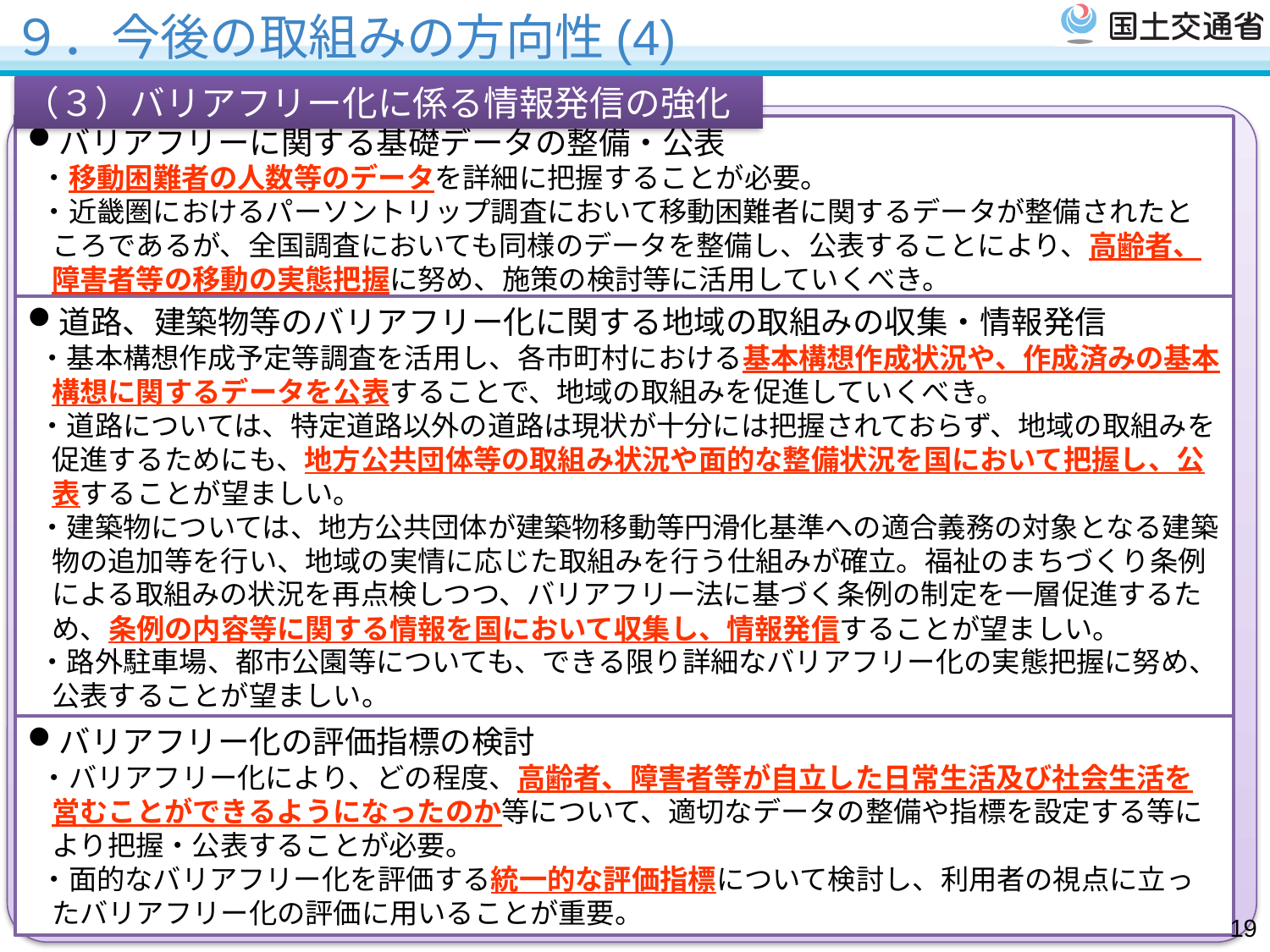

９．今後の取組みの方向性(4)
（３）バリアフリー化に係る情報発信の強化

バリアフリーに関する基礎データの整備・公表
・移動困難者の人数等のデータを詳細に把握することが必要。
・近畿圏におけるパーソントリップ調査において移動困難者に関するデータが整備されたところであるが、全国調査においても同様のデータを整備し、公表することにより、高齢者、障害者等の移動の実態把握に努め、施策の検討等に活用していくべき。
道路、建築物等のバリアフリー化に関する地域の取組みの収集・情報発信
・基本構想作成予定等調査を活用し、各市町村における基本構想作成状況や、作成済みの基本構想に関するデータを公表することで、地域の取組みを促進していくべき。
・道路については、特定道路以外の道路は現状が十分には把握されておらず、地域の取組みを促進するためにも、地方公共団体等の取組み状況や面的な整備状況を国において把握し、公表することが望ましい。
・建築物については、地方公共団体が建築物移動等円滑化基準への適合義務の対象となる建築物の追加等を行い、地域の実情に応じた取組みを行う仕組みが確立。福祉のまちづくり条例による取組みの状況を再点検しつつ、バリアフリー法に基づく条例の制定を一層促進するため、条例の内容等に関する情報を国において収集し、情報発信することが望ましい。
・路外駐車場、都市公園等についても、できる限り詳細なバリアフリー化の実態把握に努め、公表することが望ましい。
バリアフリー化の評価指標の検討
・バリアフリー化により、どの程度、高齢者、障害者等が自立した日常生活及び社会生活を営むことができるようになったのか等について、適切なデータの整備や指標を設定する等により把握・公表することが必要。
・面的なバリアフリー化を評価する統一的な評価指標について検討し、利用者の視点に立ったバリアフリー化の評価に用いることが重要。
19